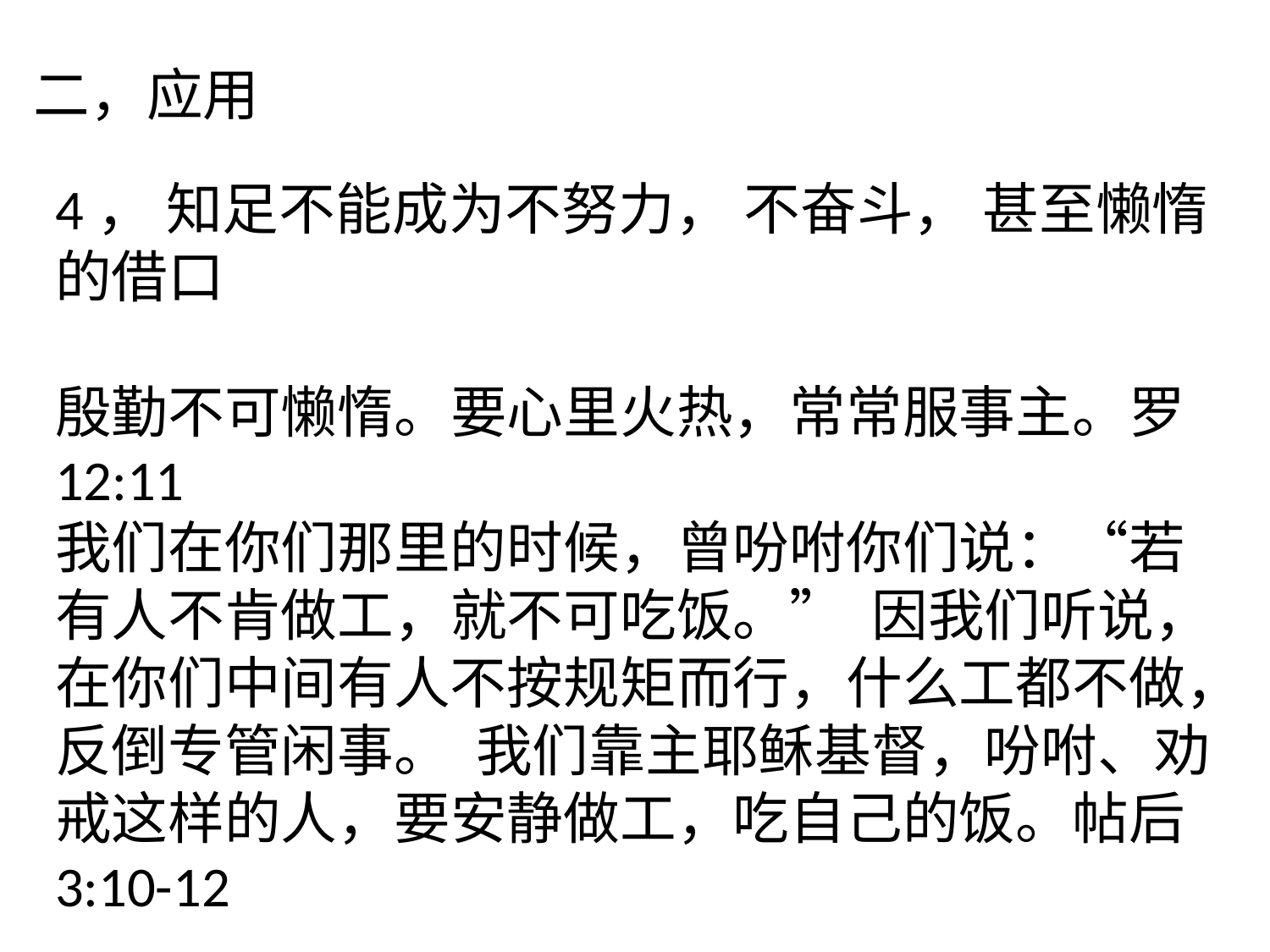

二，应用

4， 知足不能成为不努力， 不奋斗， 甚至懒惰的借口

殷勤不可懒惰。要心里火热，常常服事主。罗12:11
我们在你们那里的时候，曾吩咐你们说：“若有人不肯做工，就不可吃饭。”  因我们听说，在你们中间有人不按规矩而行，什么工都不做，反倒专管闲事。  我们靠主耶稣基督，吩咐、劝戒这样的人，要安静做工，吃自己的饭。帖后3:10-12